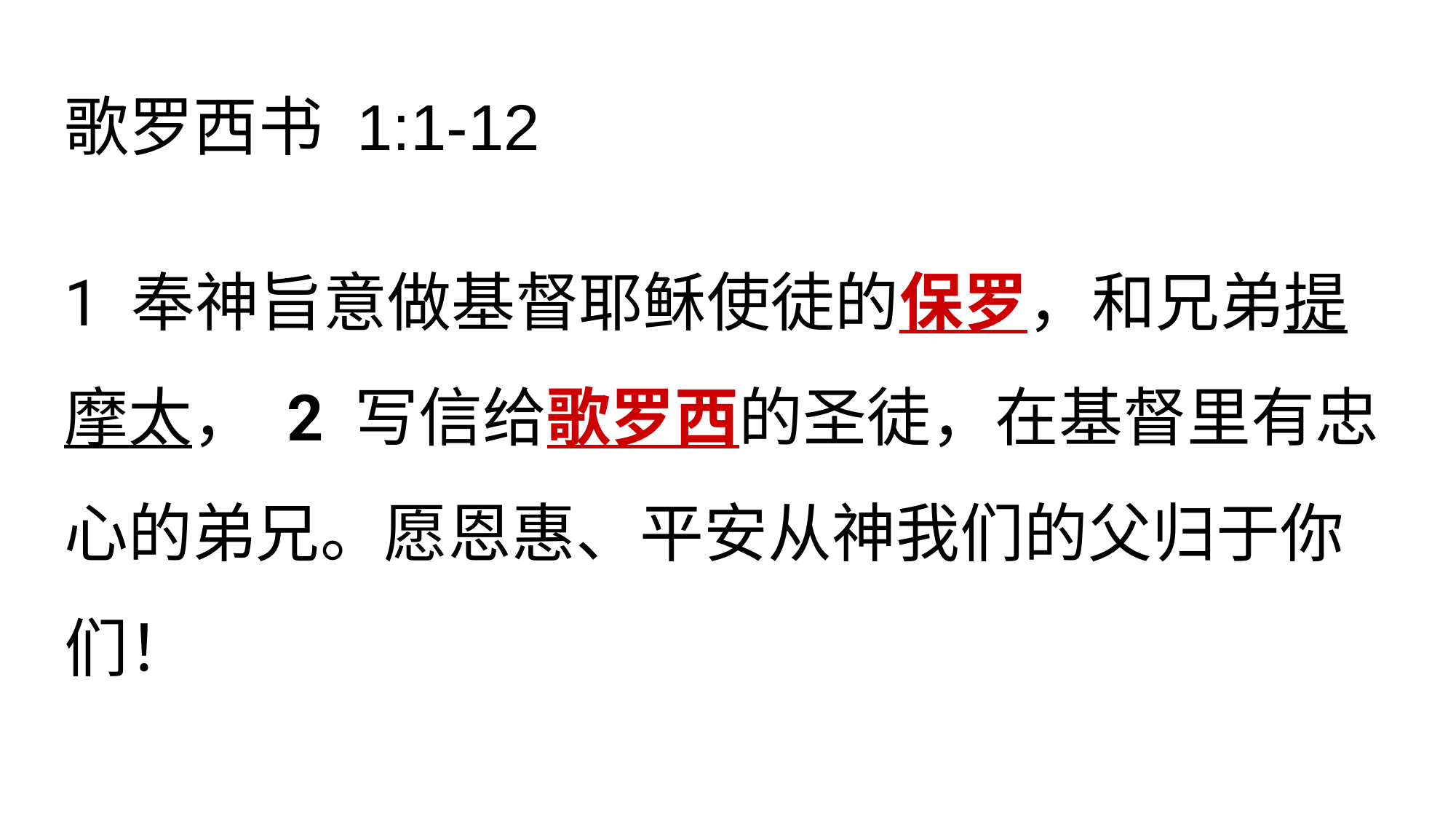

# 歌罗西书 1:1-12
1 奉神旨意做基督耶稣使徒的保罗，和兄弟提摩太， 2 写信给歌罗西的圣徒，在基督里有忠心的弟兄。愿恩惠、平安从神我们的父归于你们！